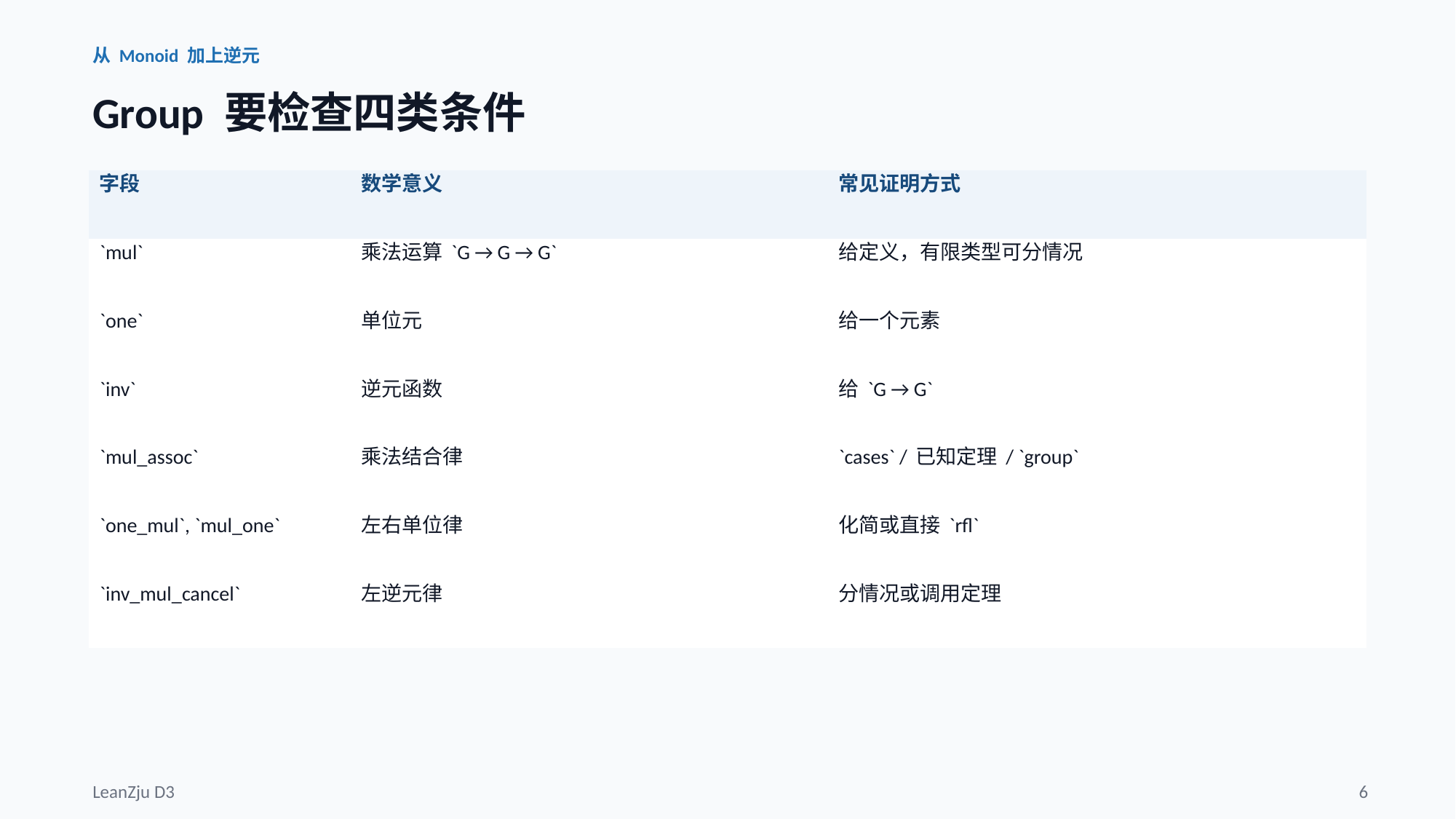

从 Monoid 加上逆元
Group 要检查四类条件
| 字段 | 数学意义 | 常见证明方式 |
| --- | --- | --- |
| `mul` | 乘法运算 `G → G → G` | 给定义，有限类型可分情况 |
| `one` | 单位元 | 给一个元素 |
| `inv` | 逆元函数 | 给 `G → G` |
| `mul\_assoc` | 乘法结合律 | `cases` / 已知定理 / `group` |
| `one\_mul`, `mul\_one` | 左右单位律 | 化简或直接 `rfl` |
| `inv\_mul\_cancel` | 左逆元律 | 分情况或调用定理 |
LeanZju D3
6